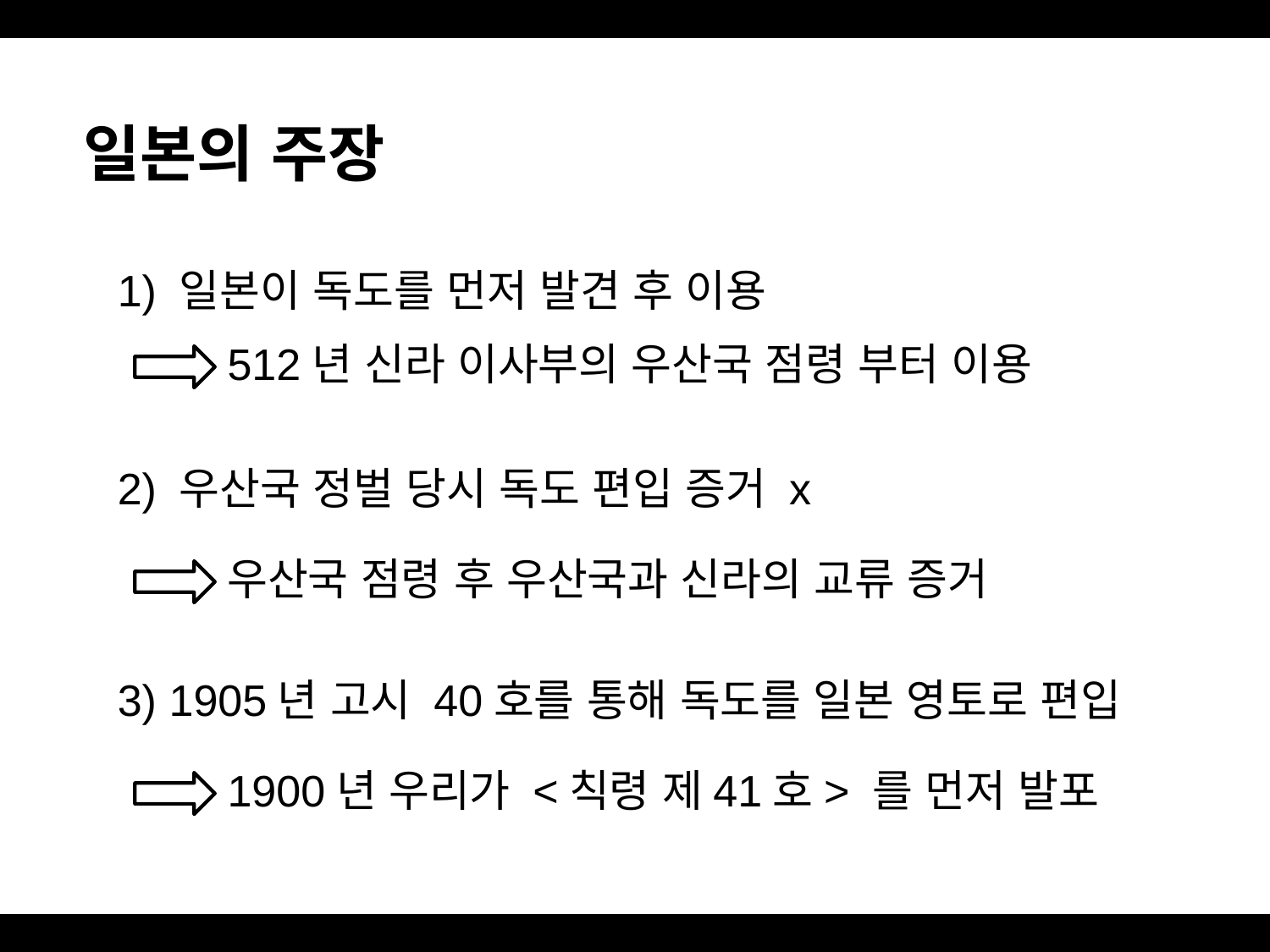

일본의 주장
1) 일본이 독도를 먼저 발견 후 이용
512년 신라 이사부의 우산국 점령 부터 이용

2) 우산국 정벌 당시 독도 편입 증거 x
우산국 점령 후 우산국과 신라의 교류 증거

3) 1905년 고시 40호를 통해 독도를 일본 영토로 편입
1900년 우리가 <칙령 제41호> 를 먼저 발포